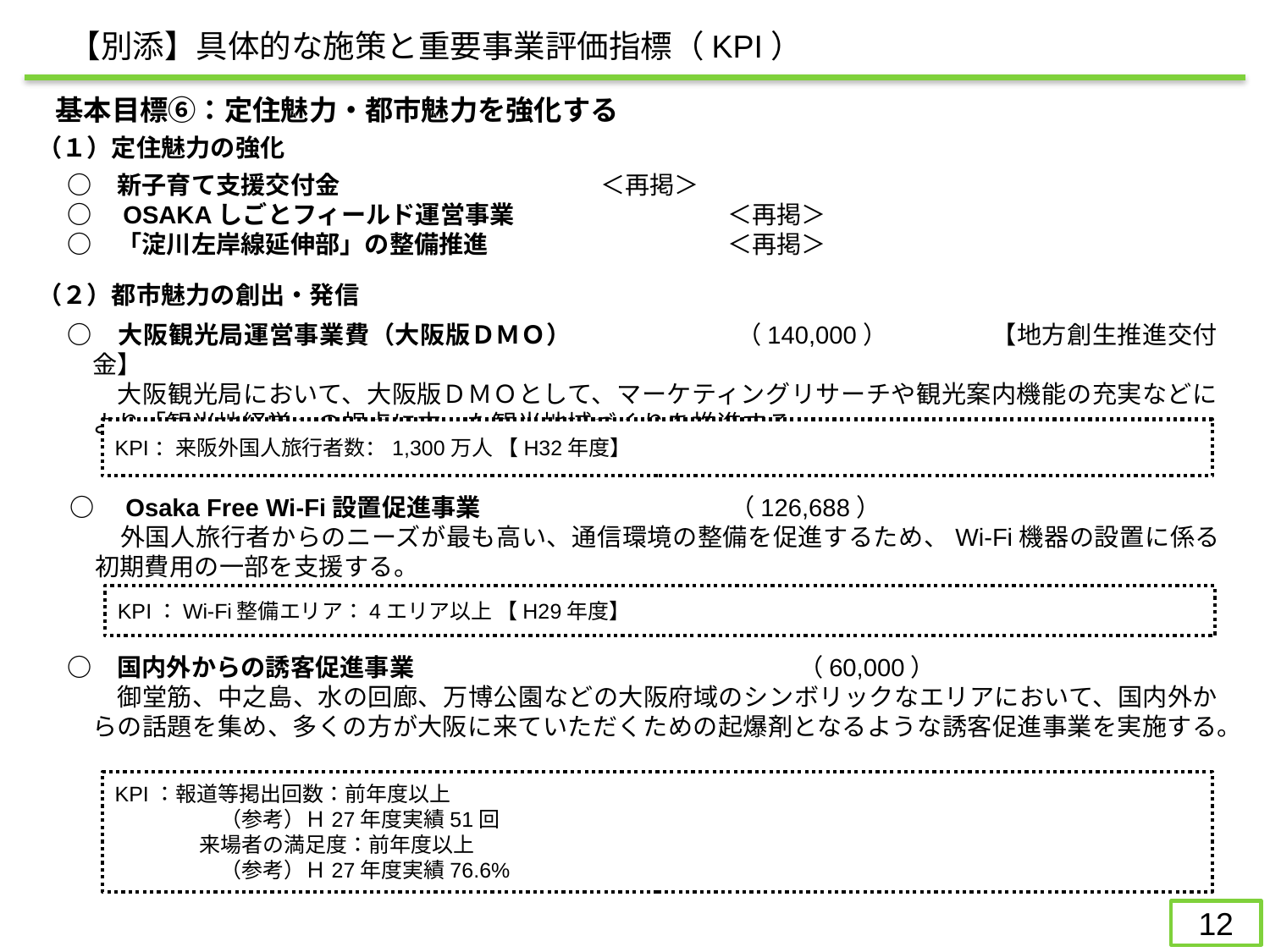

【別添】具体的な施策と重要事業評価指標（KPI）
　基本目標⑥：定住魅力・都市魅力を強化する
（１）定住魅力の強化
○	　新子育て支援交付金			＜再掲＞
○	　OSAKAしごとフィールド運営事業		＜再掲＞
○	　「淀川左岸線延伸部」の整備推進		＜再掲＞
（２）都市魅力の創出・発信
○	　大阪観光局運営事業費（大阪版ＤＭＯ）		（140,000）	【地方創生推進交付金】
　　大阪観光局において、大阪版ＤＭＯとして、マーケティングリサーチや観光案内機能の充実などにより「観光地経営」の視点に立った観光地域づくりを推進する。　　　　　　　　　　　　　　　　　　　　　 　※　地方創生推進交付金（H28年度）
KPI：来阪外国人旅行者数：1,300万人 【H32年度】
○	　Osaka Free Wi-Fi設置促進事業		（126,688）
　　外国人旅行者からのニーズが最も高い、通信環境の整備を促進するため、Wi-Fi機器の設置に係る初期費用の一部を支援する。 　　　　　　　　　　　　　　　　　　　　　　　　　　　　　　　　　　　　　　※　地方創生先行型交付金（H27年度）
KPI：Wi-Fi整備エリア：4エリア以上 【H29年度】
○	　国内外からの誘客促進事業		　　　　　　　　（60,000）
　　御堂筋、中之島、水の回廊、万博公園などの大阪府域のシンボリックなエリアにおいて、国内外からの話題を集め、多くの方が大阪に来ていただくための起爆剤となるような誘客促進事業を実施する。
※　地方創生先行型交付金（H27年度）
KPI：報道等掲出回数：前年度以上
　　　　　（参考）Ｈ27年度実績51回
　　　　来場者の満足度：前年度以上
　　　　　（参考）Ｈ27年度実績76.6%
12